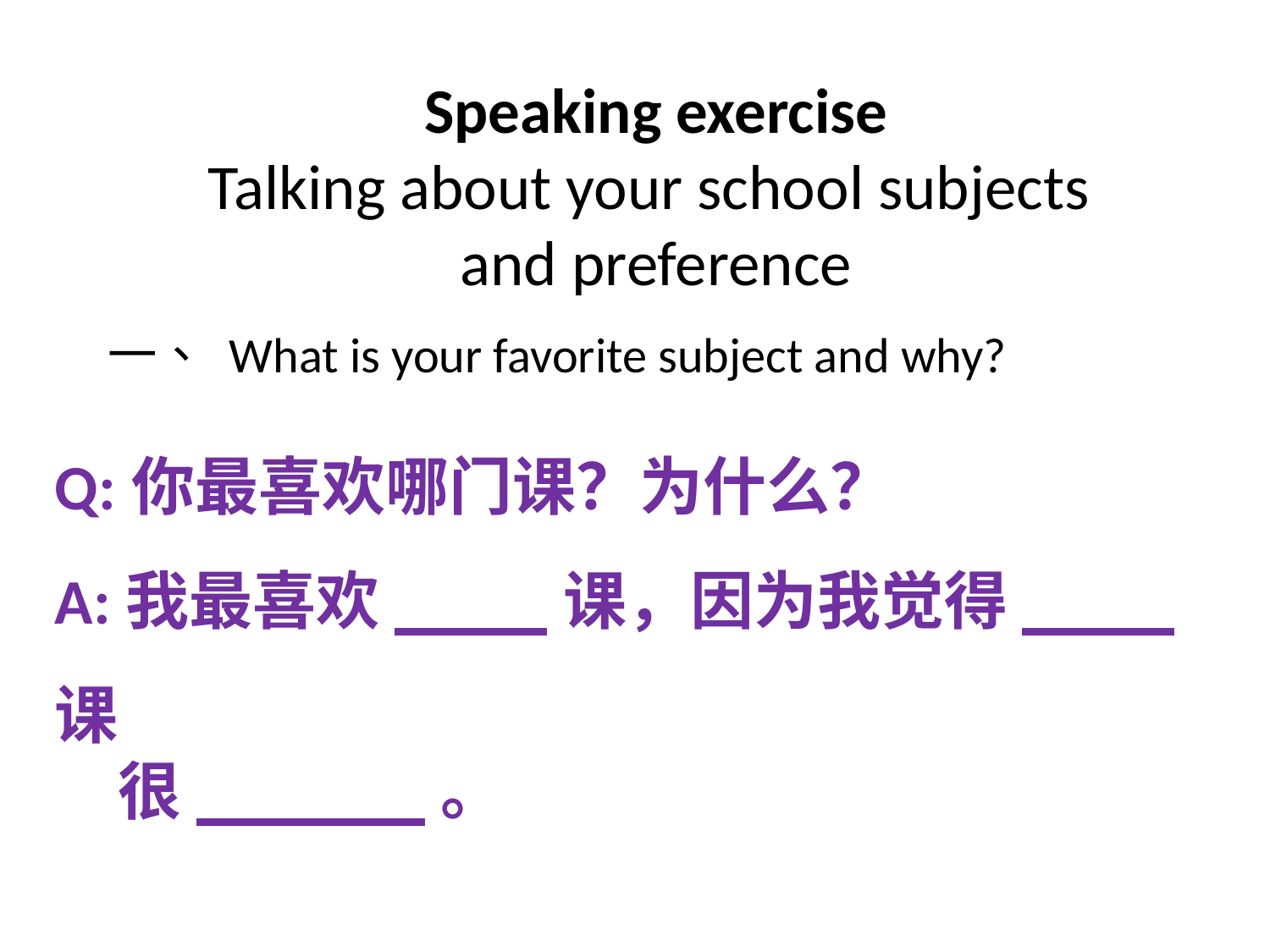

Speaking exercise
Talking about your school subjects
and preference
一、 What is your favorite subject and why?

Q:你最喜欢哪门课？为什么？
A:我最喜欢____课，因为我觉得____课
　很______。